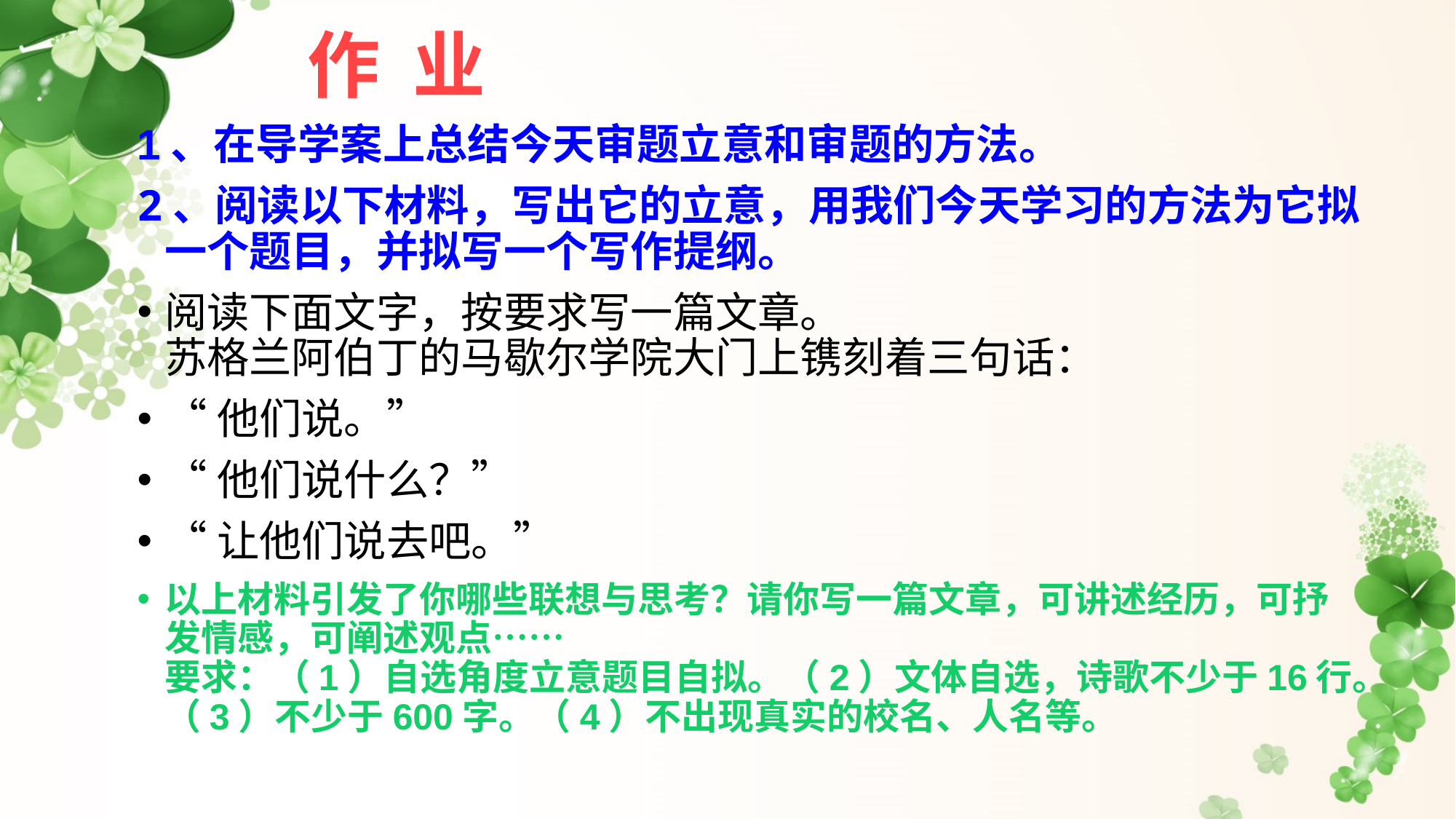

# 作  业
1、在导学案上总结今天审题立意和审题的方法。
2、阅读以下材料，写出它的立意，用我们今天学习的方法为它拟一个题目，并拟写一个写作提纲。
阅读下面文字，按要求写一篇文章。
苏格兰阿伯丁的马歇尔学院大门上镌刻着三句话：
“他们说。”
“他们说什么？”
“让他们说去吧。”
以上材料引发了你哪些联想与思考？请你写一篇文章，可讲述经历，可抒发情感，可阐述观点……
要求：（1）自选角度立意题目自拟。（2）文体自选，诗歌不少于16行。（3）不少于600字。（4）不出现真实的校名、人名等。